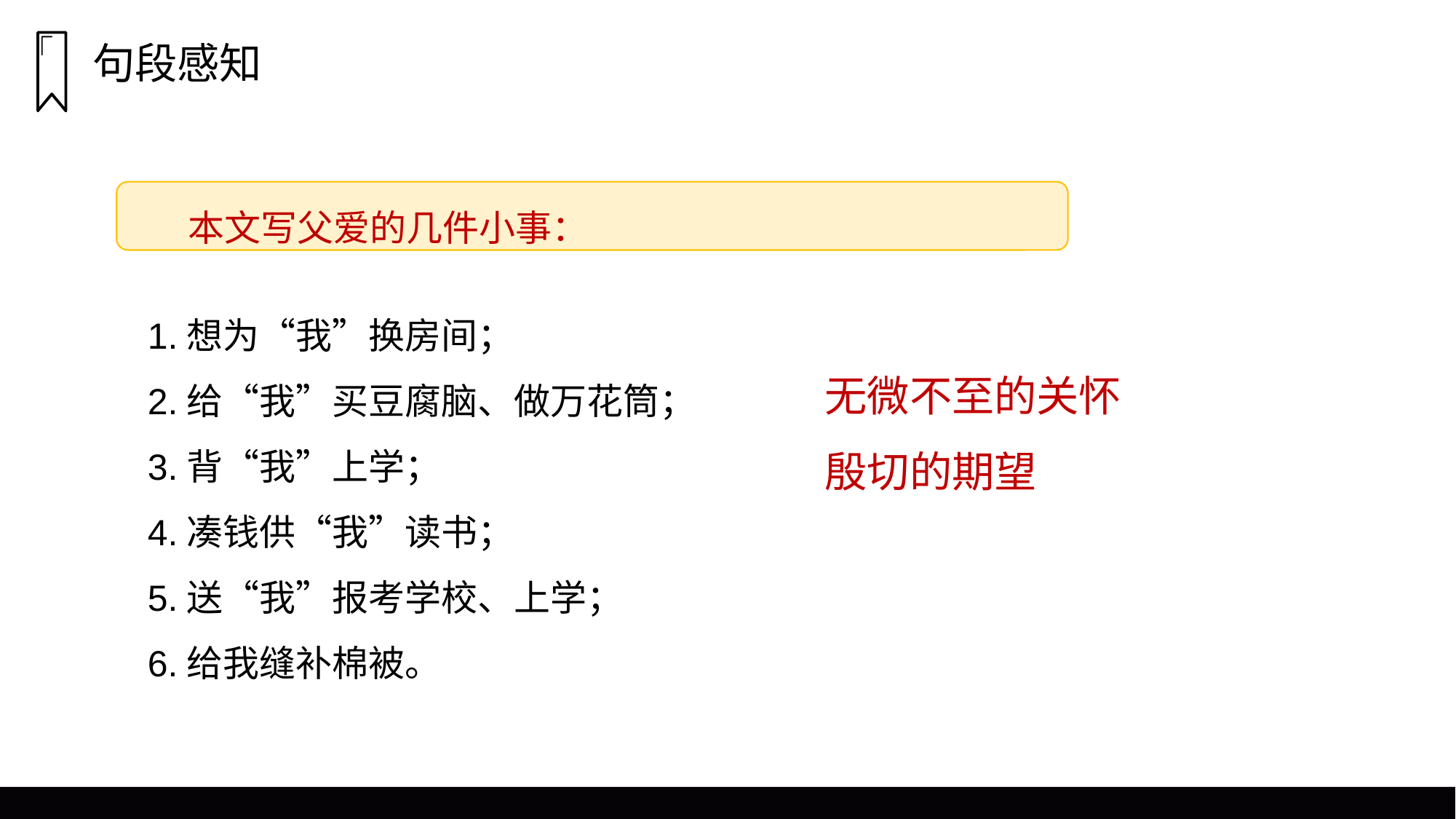

句段感知
      本文写父爱的几件小事：
1.想为“我”换房间；
2.给“我”买豆腐脑、做万花筒；
3.背“我”上学；
4.凑钱供“我”读书；
5.送“我”报考学校、上学；
6.给我缝补棉被。
无微不至的关怀
殷切的期望